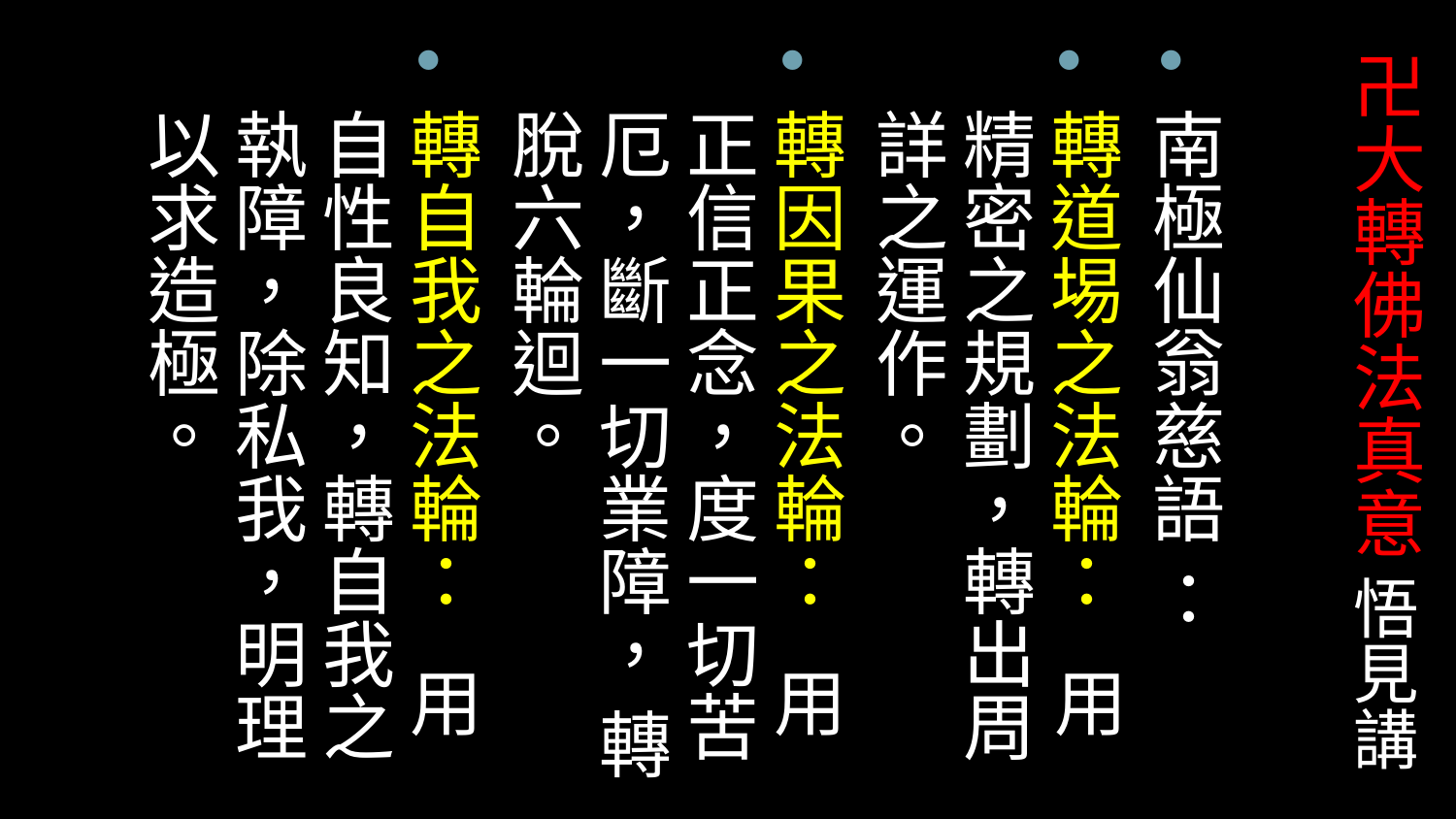

南極仙翁慈語 ：
轉道埸之法輪：   用精密之規劃，轉出周詳之運作。
轉因果之法輪：   用正信正念，度一切苦厄，斷一切業障， 轉脫六輪迴。
轉自我之法輪：   用自性良知，轉自我之執障，除私我，明理以求造極。

# 卍大轉佛法真意 悟見講